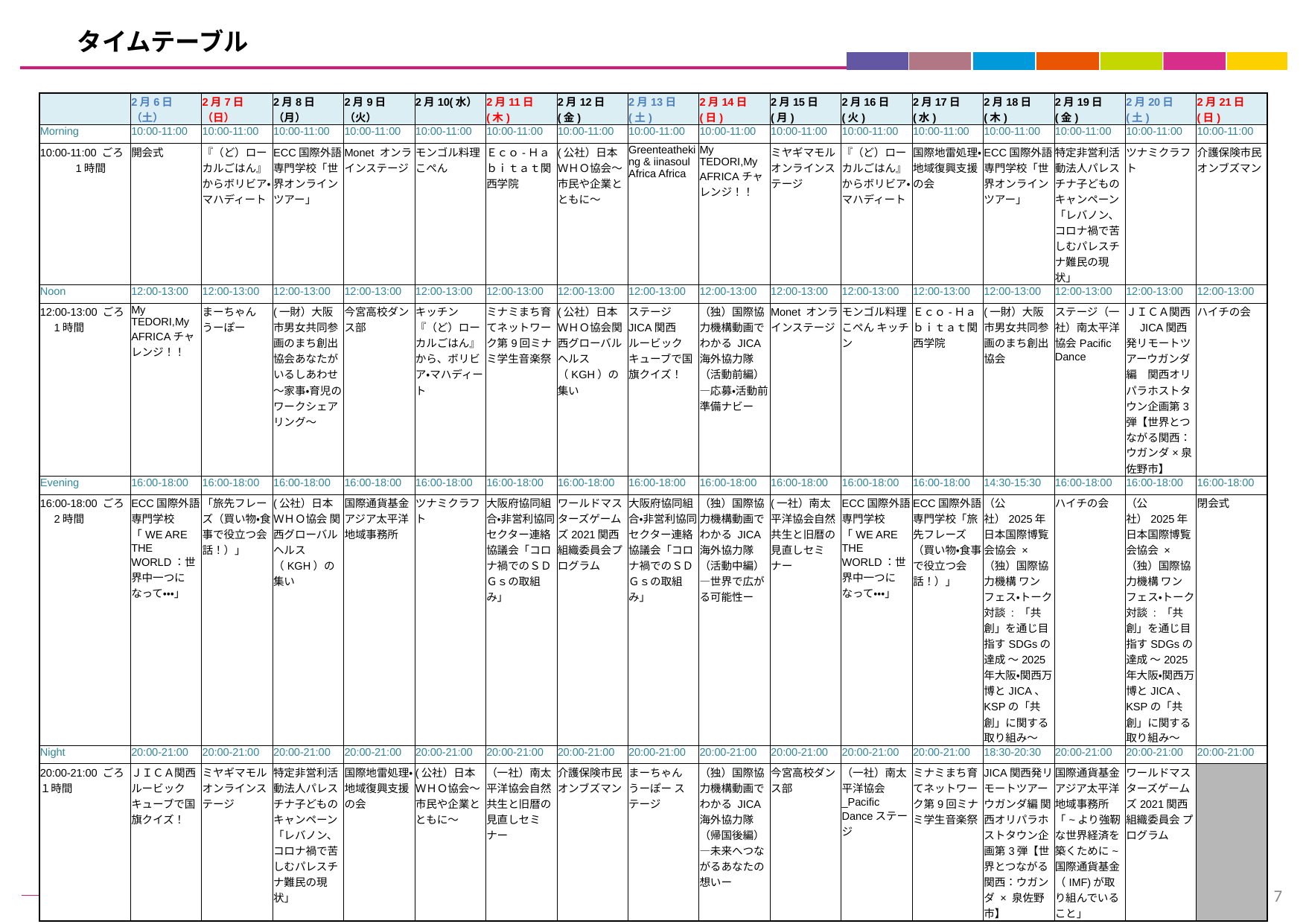

# タイムテーブル
|  | 2月6日（土） | 2月7日（日） | 2月8日（月） | 2月9日（火） | 2月10(水） | 2月11日(木) | 2月12日(金) | 2月13日(土) | 2月14日(日) | 2月15日(月) | 2月16日(火) | 2月17日(水) | 2月18日(木) | 2月19日(金) | 2月20日(土) | 2月21日(日) |
| --- | --- | --- | --- | --- | --- | --- | --- | --- | --- | --- | --- | --- | --- | --- | --- | --- |
| Morning | 10:00-11:00 | 10:00-11:00 | 10:00-11:00 | 10:00-11:00 | 10:00-11:00 | 10:00-11:00 | 10:00-11:00 | 10:00-11:00 | 10:00-11:00 | 10:00-11:00 | 10:00-11:00 | 10:00-11:00 | 10:00-11:00 | 10:00-11:00 | 10:00-11:00 | 10:00-11:00 |
| 10:00-11:00 ごろ　　　1時間 | 開会式 | 『（ど）ローカルごはん』からボリビア・マハディート | ECC国際外語専門学校「世界オンラインツアー」 | Monet オンラインステージ | モンゴル料理こぺん | Ｅｃｏ-Ｈａｂｉｔａｔ関西学院 | (公社）日本ＷＨＯ協会～市民や企業とともに～ | Greenteatheking & iinasoul Africa Africa | My TEDORI,My AFRICAチャレンジ！！ | ミヤギマモル オンラインステージ | 『（ど）ローカルごはん』からボリビア・マハディート | 国際地雷処理・地域復興支援の会 | ECC国際外語専門学校「世界オンラインツアー」 | 特定非営利活動法人パレスチナ子どものキャンペーン「レバノン、コロナ禍で苦しむパレスチナ難民の現状」 | ツナミクラフト | 介護保険市民オンブズマン |
| Noon | 12:00-13:00 | 12:00-13:00 | 12:00-13:00 | 12:00-13:00 | 12:00-13:00 | 12:00-13:00 | 12:00-13:00 | 12:00-13:00 | 12:00-13:00 | 12:00-13:00 | 12:00-13:00 | 12:00-13:00 | 12:00-13:00 | 12:00-13:00 | 12:00-13:00 | 12:00-13:00 |
| 12:00-13:00 ごろ　1時間 | My TEDORI,My AFRICAチャレンジ！！ | まーちゃんうーぽー | (一財）大阪市男女共同参画のまち創出協会あなたがいるしあわせ～家事・育児のワークシェアリング～ | 今宮高校ダンス部 | キッチン『（ど）ローカルごはん』から、ボリビア・マハディート | ミナミまち育てネットワーク第9回ミナミ学生音楽祭 | (公社）日本ＷＨＯ協会関西グローバルヘルス（KGH）の集い | ステージ JICA関西 ルービックキューブで国旗クイズ！ | （独）国際協力機構動画でわかる JICA海外協力隊（活動前編）―応募・活動前準備ナビー | Monet オンラインステージ | モンゴル料理こぺん キッチン | Ｅｃｏ-Ｈａｂｉｔａｔ関西学院 | (一財）大阪市男女共同参画のまち創出協会 | ステージ（一社）南太平洋協会Pacific Dance | ＪＩＣＡ関西 　JICA関西発リモートツアーウガンダ編　関西オリパラホストタウン企画第3弾【世界とつながる関西：ウガンダ×泉佐野市】 | ハイチの会 |
| Evening | 16:00-18:00 | 16:00-18:00 | 16:00-18:00 | 16:00-18:00 | 16:00-18:00 | 16:00-18:00 | 16:00-18:00 | 16:00-18:00 | 16:00-18:00 | 16:00-18:00 | 16:00-18:00 | 16:00-18:00 | 14:30-15:30 | 16:00-18:00 | 16:00-18:00 | 16:00-18:00 |
| 16:00-18:00 ごろ　2時間 | ECC国際外語専門学校「WE ARE THE WORLD：世界中一つになって・・・」 | 「旅先フレーズ（買い物・食事で役立つ会話！）」 | (公社）日本ＷＨＯ協会 関西グローバルヘルス（KGH）の集い | 国際通貨基金アジア太平洋地域事務所 | ツナミクラフト | 大阪府協同組合・非営利協同セクター連絡協議会「コロナ禍でのＳＤＧｓの取組み」 | ワールドマスターズゲームズ2021関西組織委員会プログラム | 大阪府協同組合・非営利協同セクター連絡協議会「コロナ禍でのＳＤＧｓの取組み」 | （独）国際協力機構動画でわかる JICA海外協力隊（活動中編）―世界で広がる可能性ー | (一社）南太平洋協会自然共生と旧暦の見直しセミナー | ECC国際外語専門学校「WE ARE THE WORLD：世界中一つになって・・・」 | ECC国際外語専門学校「旅先フレーズ（買い物・食事で役立つ会話！）」 | （公社）2025年日本国際博覧会協会 ×（独）国際協力機構 ワンフェス・トーク対談 : 「共創」を通じ目指すSDGsの達成 ～2025年大阪・関西万博とJICA、KSPの「共創」に関する取り組み～ | ハイチの会 | （公社）2025年日本国際博覧会協会 ×（独）国際協力機構 ワンフェス・トーク対談 : 「共創」を通じ目指すSDGsの達成 ～2025年大阪・関西万博とJICA、KSPの「共創」に関する取り組み～ | 閉会式 |
| Night | 20:00-21:00 | 20:00-21:00 | 20:00-21:00 | 20:00-21:00 | 20:00-21:00 | 20:00-21:00 | 20:00-21:00 | 20:00-21:00 | 20:00-21:00 | 20:00-21:00 | 20:00-21:00 | 20:00-21:00 | 18:30-20:30 | 20:00-21:00 | 20:00-21:00 | 20:00-21:00 |
| 20:00-21:00 ごろ１時間 | ＪＩＣＡ関西 ルービックキューブで国旗クイズ！ | ミヤギマモル オンラインステージ | 特定非営利活動法人パレスチナ子どものキャンペーン「レバノン、コロナ禍で苦しむパレスチナ難民の現状」 | 国際地雷処理・地域復興支援の会 | (公社）日本ＷＨＯ協会～市民や企業とともに～ | （一社）南太平洋協会自然共生と旧暦の見直しセミナー | 介護保険市民オンブズマン | まーちゃんうーぽー ステージ | （独）国際協力機構動画でわかる JICA海外協力隊（帰国後編）―未来へつながるあなたの想いー | 今宮高校ダンス部 | （一社）南太平洋協会\_Pacific Danceステージ | ミナミまち育てネットワーク第9回ミナミ学生音楽祭 | JICA関西発リモートツアー ウガンダ編 関西オリパラホストタウン企画第3弾【世界とつながる関西：ウガンダ × 泉佐野市】 | 国際通貨基金アジア太平洋地域事務所「~より強靭な世界経済を築くために~ 国際通貨基金（IMF)が取り組んでいること」 | ワールドマスターズゲームズ2021関西組織委員会 プログラム |  |
7